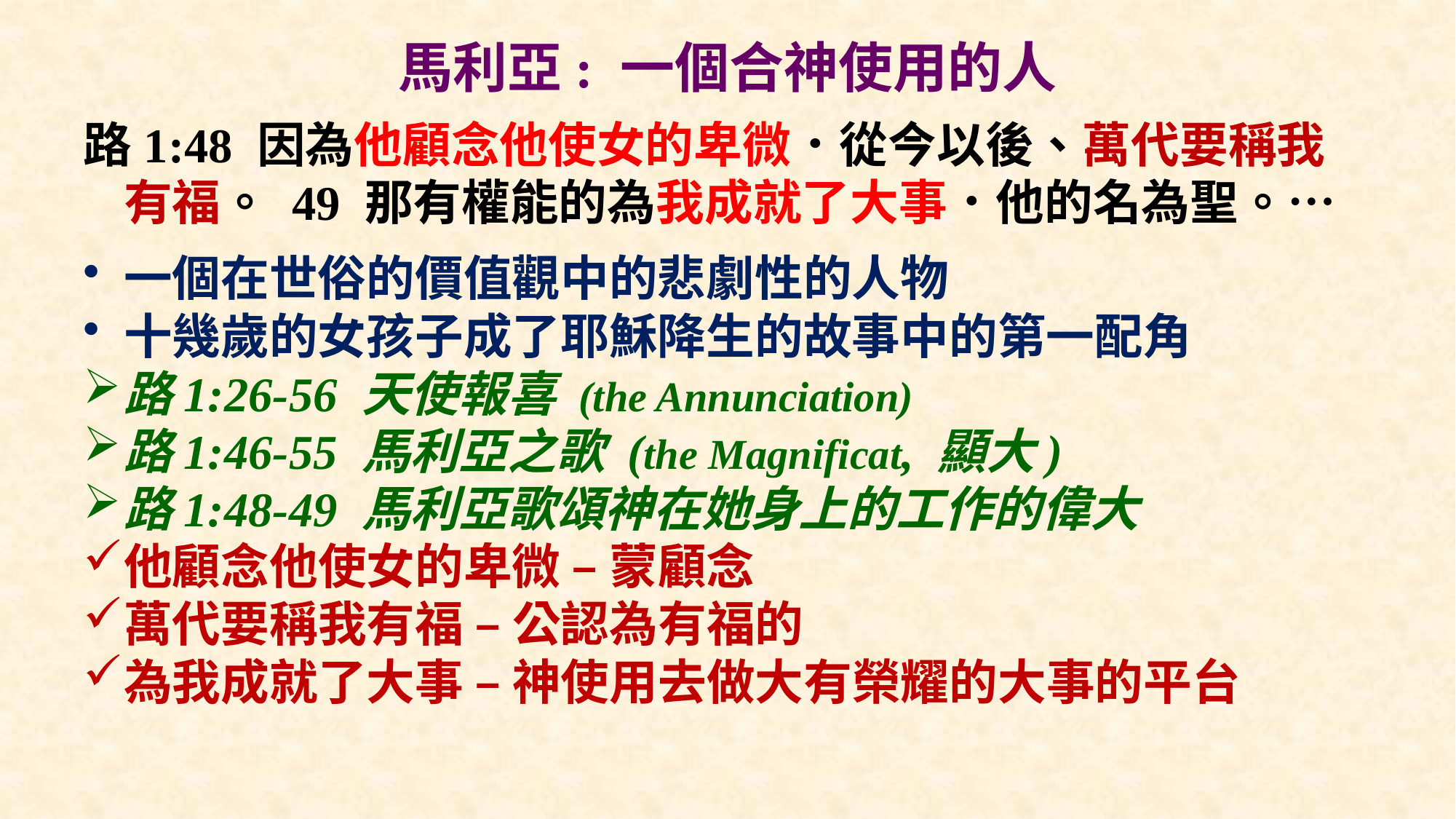

# 馬利亞: 一個合神使用的人
路1:48 因為他顧念他使女的卑微．從今以後、萬代要稱我有福。 49 那有權能的為我成就了大事．他的名為聖。…
一個在世俗的價值觀中的悲劇性的人物
十幾歲的女孩子成了耶穌降生的故事中的第一配角
路1:26-56 天使報喜 (the Annunciation)
路1:46-55 馬利亞之歌 (the Magnificat, 顯大)
路1:48-49 馬利亞歌頌神在她身上的工作的偉大
他顧念他使女的卑微 – 蒙顧念
萬代要稱我有福 – 公認為有福的
為我成就了大事 – 神使用去做大有榮耀的大事的平台